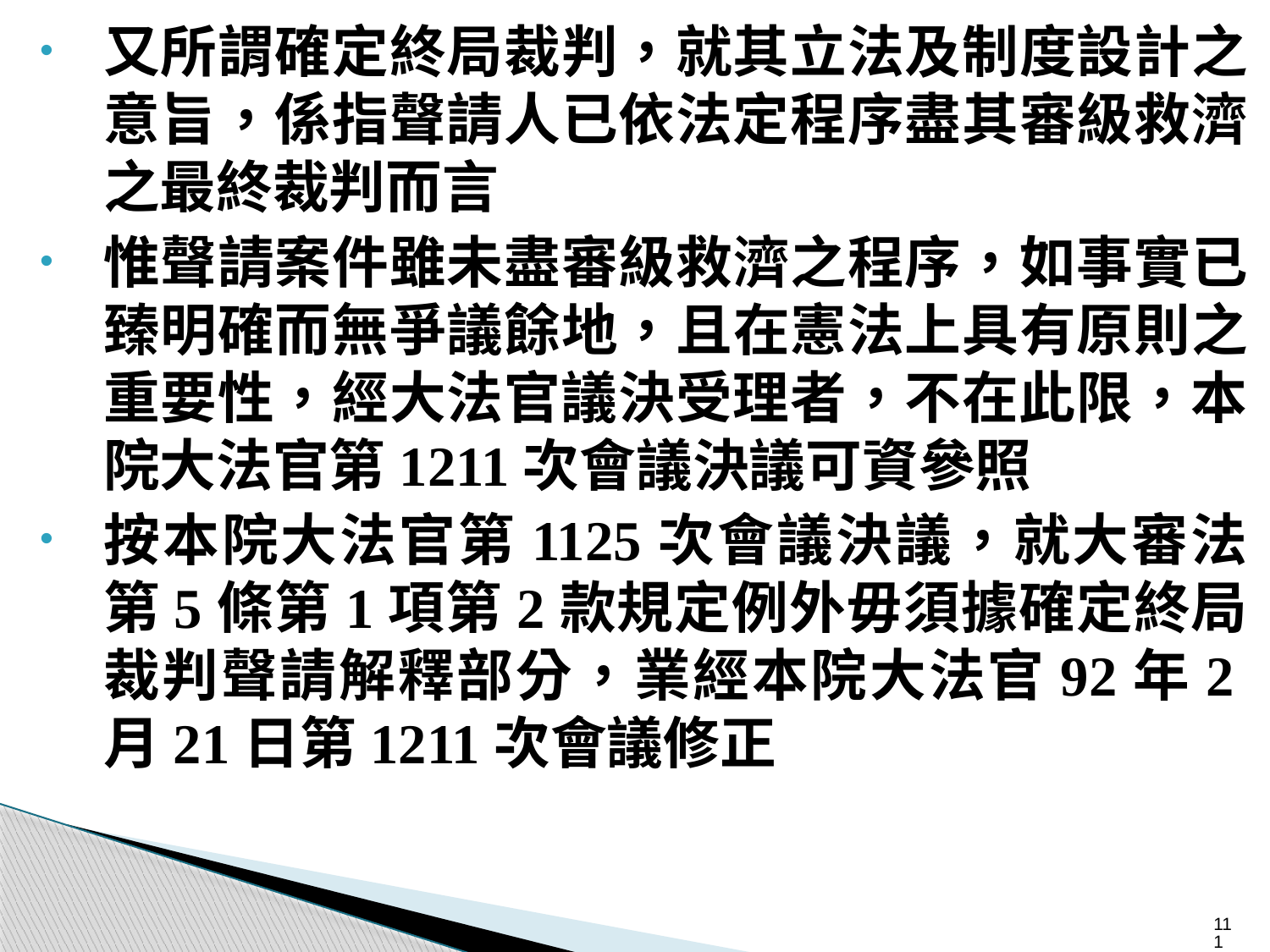

又所謂確定終局裁判，就其立法及制度設計之意旨，係指聲請人已依法定程序盡其審級救濟之最終裁判而言
惟聲請案件雖未盡審級救濟之程序，如事實已臻明確而無爭議餘地，且在憲法上具有原則之重要性，經大法官議決受理者，不在此限，本院大法官第1211次會議決議可資參照
按本院大法官第1125次會議決議，就大審法第5條第1項第2款規定例外毋須據確定終局裁判聲請解釋部分，業經本院大法官92年2月21日第1211次會議修正
111